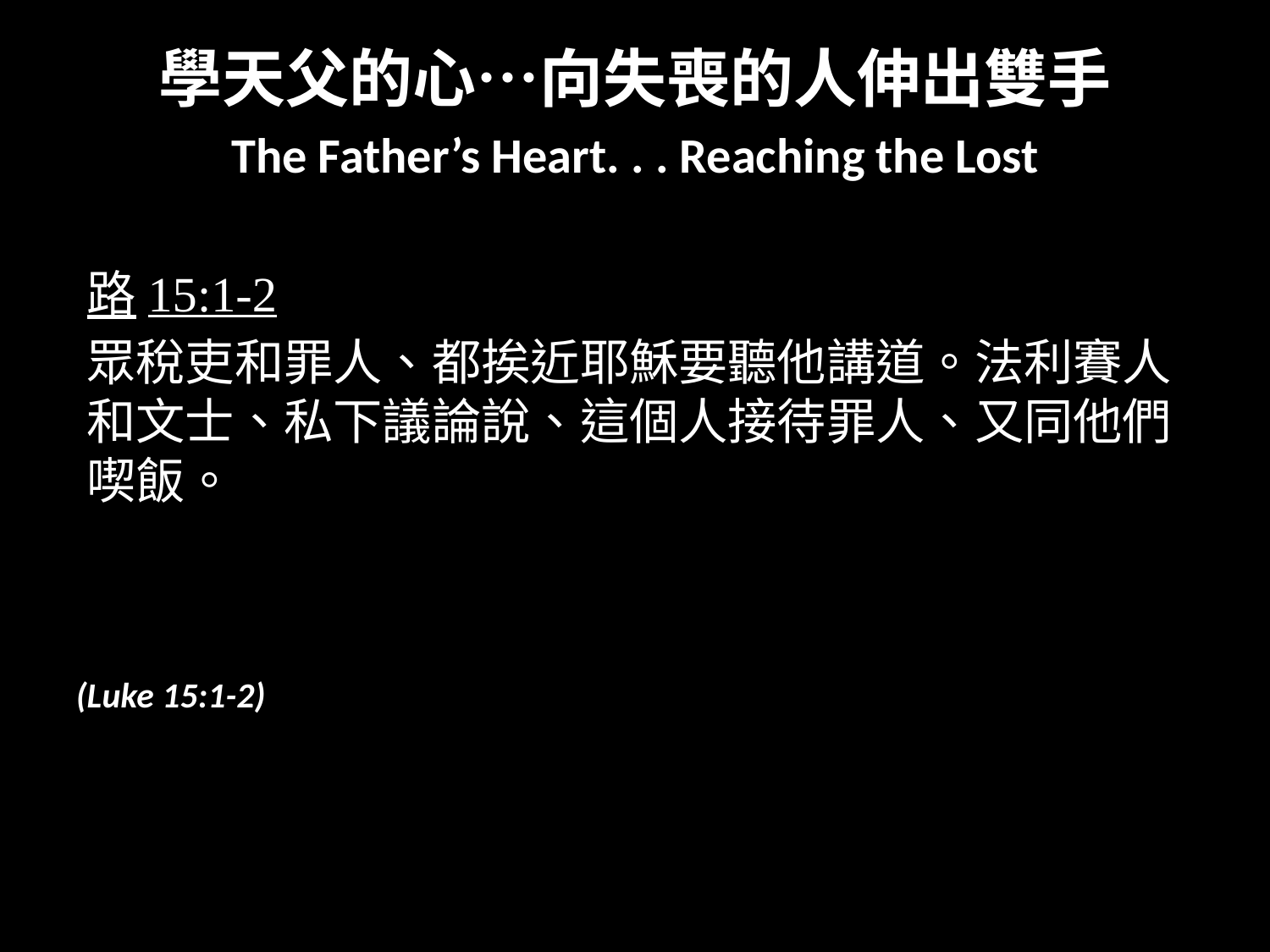

學天父的心…向失喪的人伸出雙手
The Father’s Heart. . . Reaching the Lost

路15:1-2
眾稅吏和罪人、都挨近耶穌要聽他講道。法利賽人和文士、私下議論說、這個人接待罪人、又同他們喫飯。
(Luke 15:1-2)